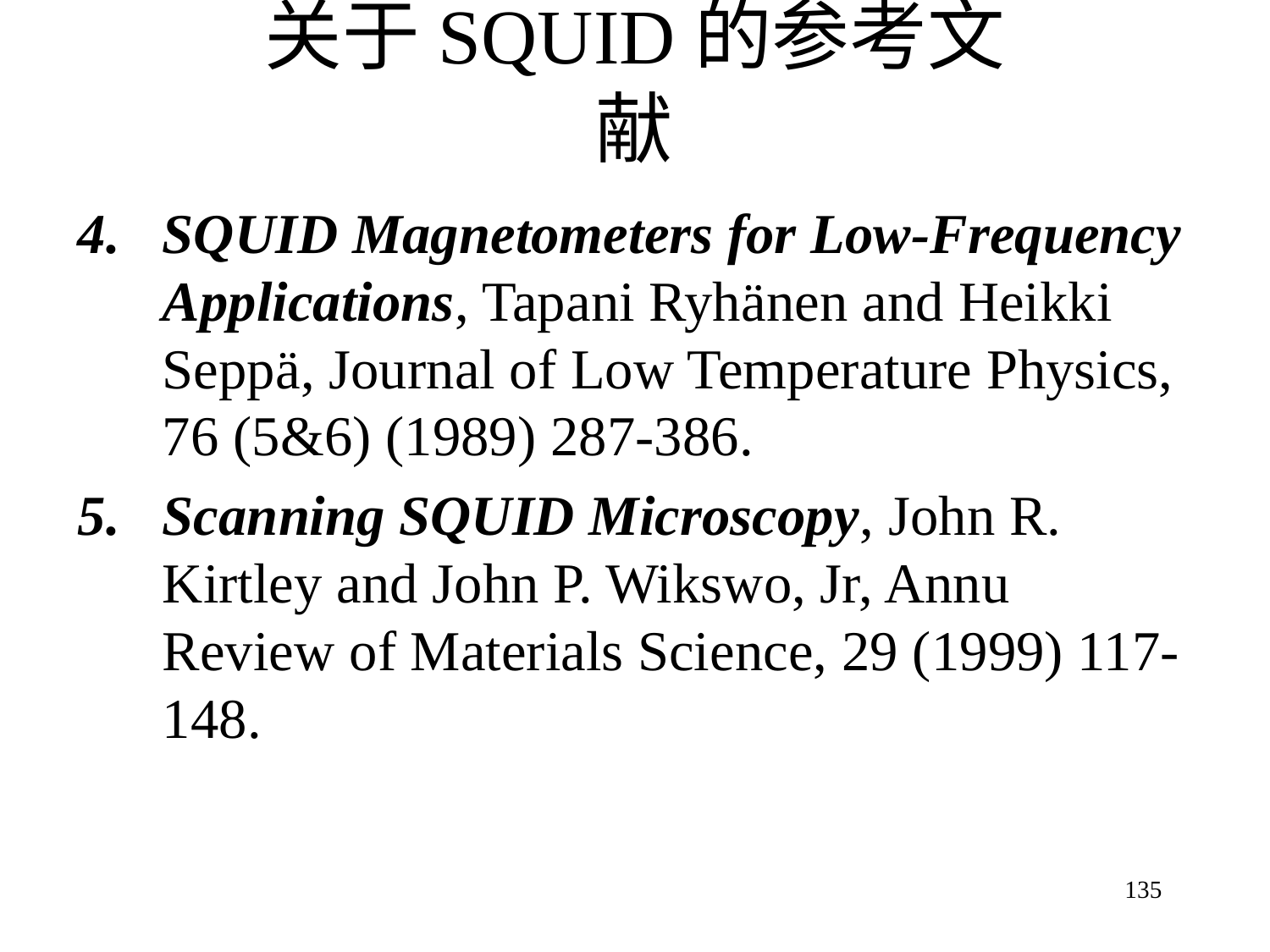

# 关于SQUID的参考文献
SQUID Magnetometers for Low-Frequency Applications, Tapani Ryhänen and Heikki Seppä, Journal of Low Temperature Physics, 76 (5&6) (1989) 287-386.
Scanning SQUID Microscopy, John R. Kirtley and John P. Wikswo, Jr, Annu Review of Materials Science, 29 (1999) 117-148.
135